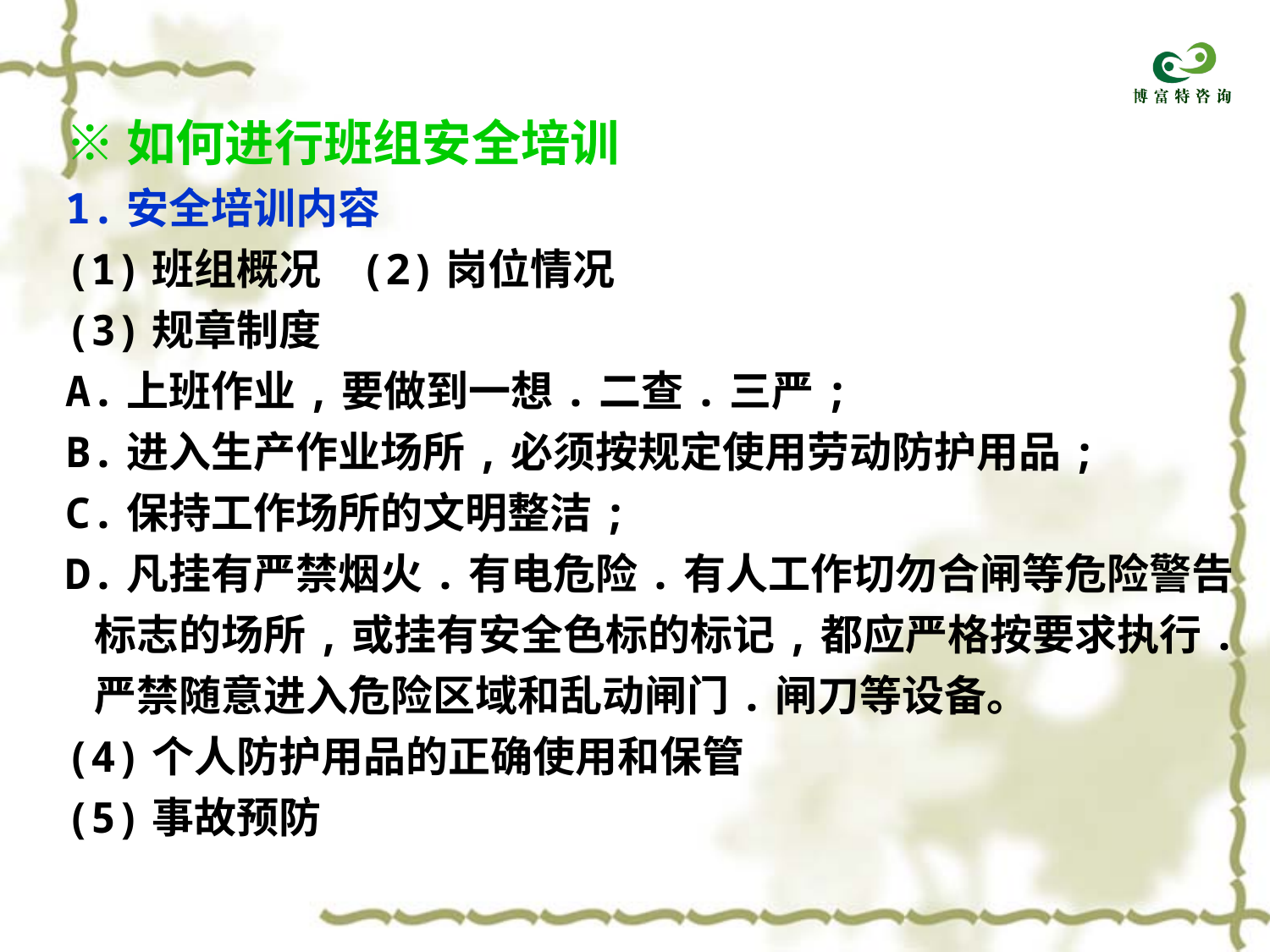

※如何进行班组安全培训
1.安全培训内容
(1)班组概况   (2)岗位情况
(3)规章制度
A.上班作业,要做到一想.二查.三严;
B.进入生产作业场所,必须按规定使用劳动防护用品;
C.保持工作场所的文明整洁;
D.凡挂有严禁烟火.有电危险.有人工作切勿合闸等危险警告
  标志的场所,或挂有安全色标的标记,都应严格按要求执行.
  严禁随意进入危险区域和乱动闸门.闸刀等设备。
(4)个人防护用品的正确使用和保管
(5)事故预防